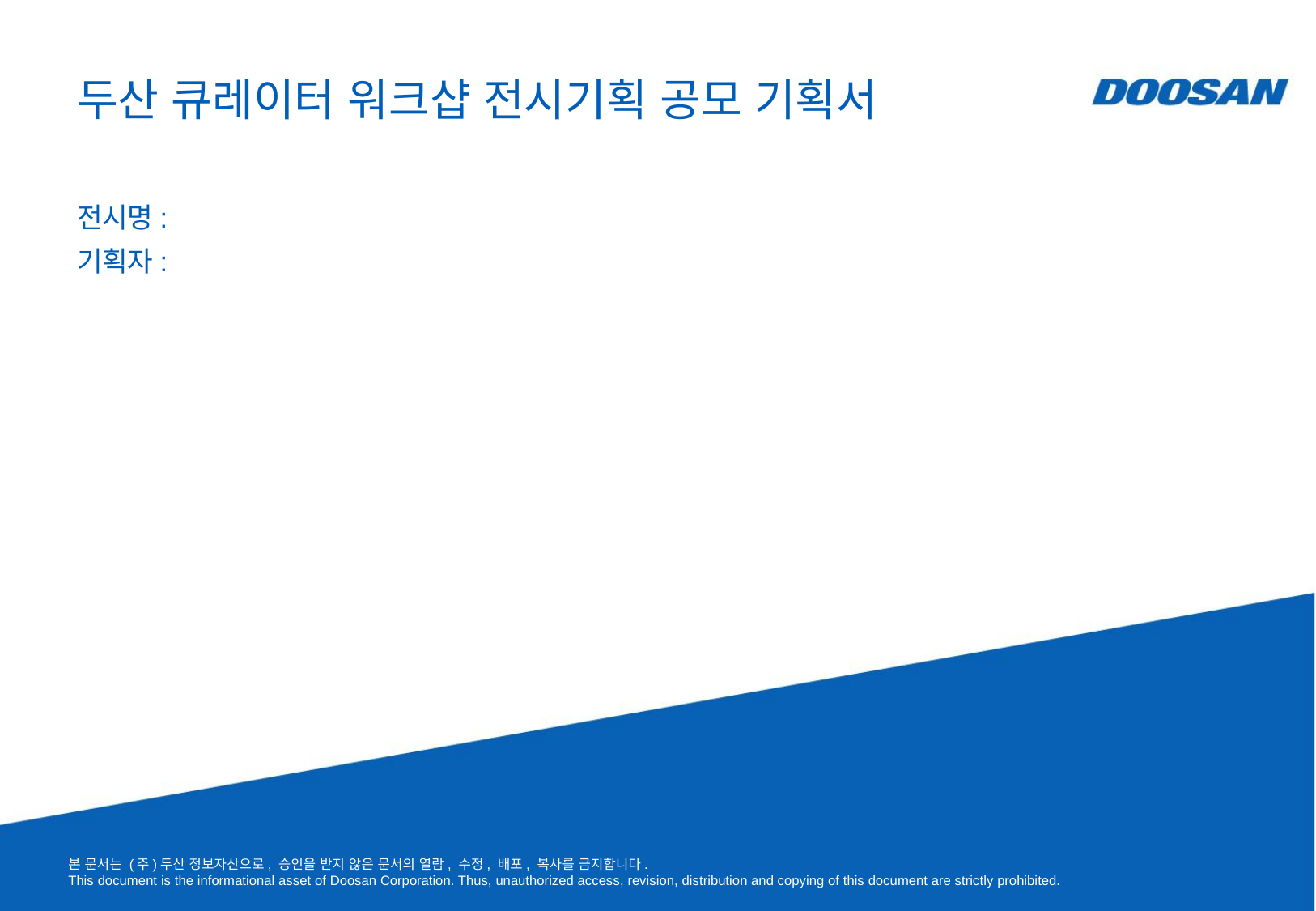

두산 큐레이터 워크샵 전시기획 공모 기획서
전시명:
기획자:
본 문서는 (주)두산 정보자산으로, 승인을 받지 않은 문서의 열람, 수정, 배포, 복사를 금지합니다.
This document is the informational asset of Doosan Corporation. Thus, unauthorized access, revision, distribution and copying of this document are strictly prohibited.